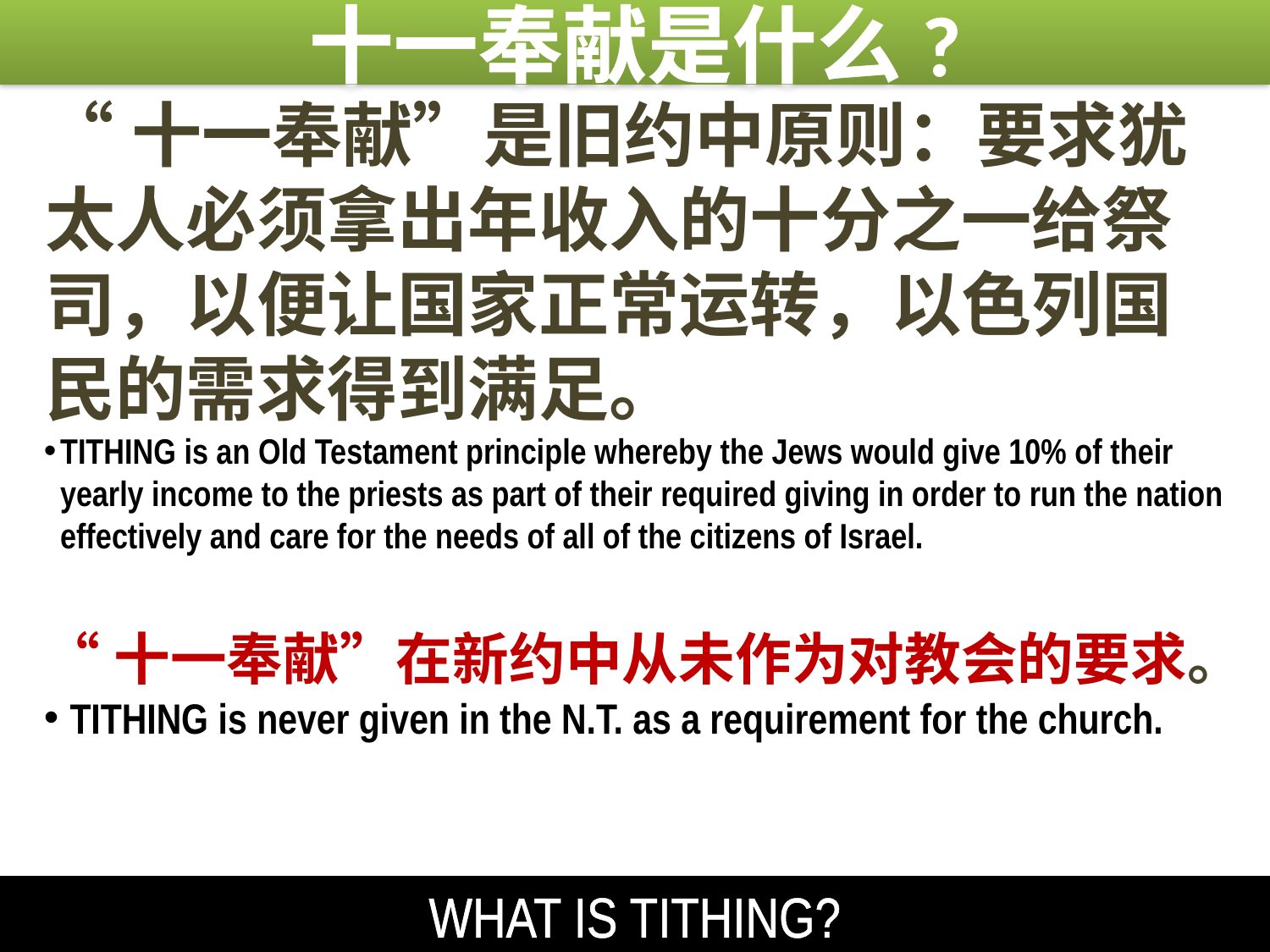

十一奉献是什么?
“十一奉献”是旧约中原则：要求犹太人必须拿出年收入的十分之一给祭司，以便让国家正常运转，以色列国民的需求得到满足。
TITHING is an Old Testament principle whereby the Jews would give 10% of their yearly income to the priests as part of their required giving in order to run the nation effectively and care for the needs of all of the citizens of Israel.

“十一奉献”在新约中从未作为对教会的要求。
 TITHING is never given in the N.T. as a requirement for the church.
WHAT IS TITHING?